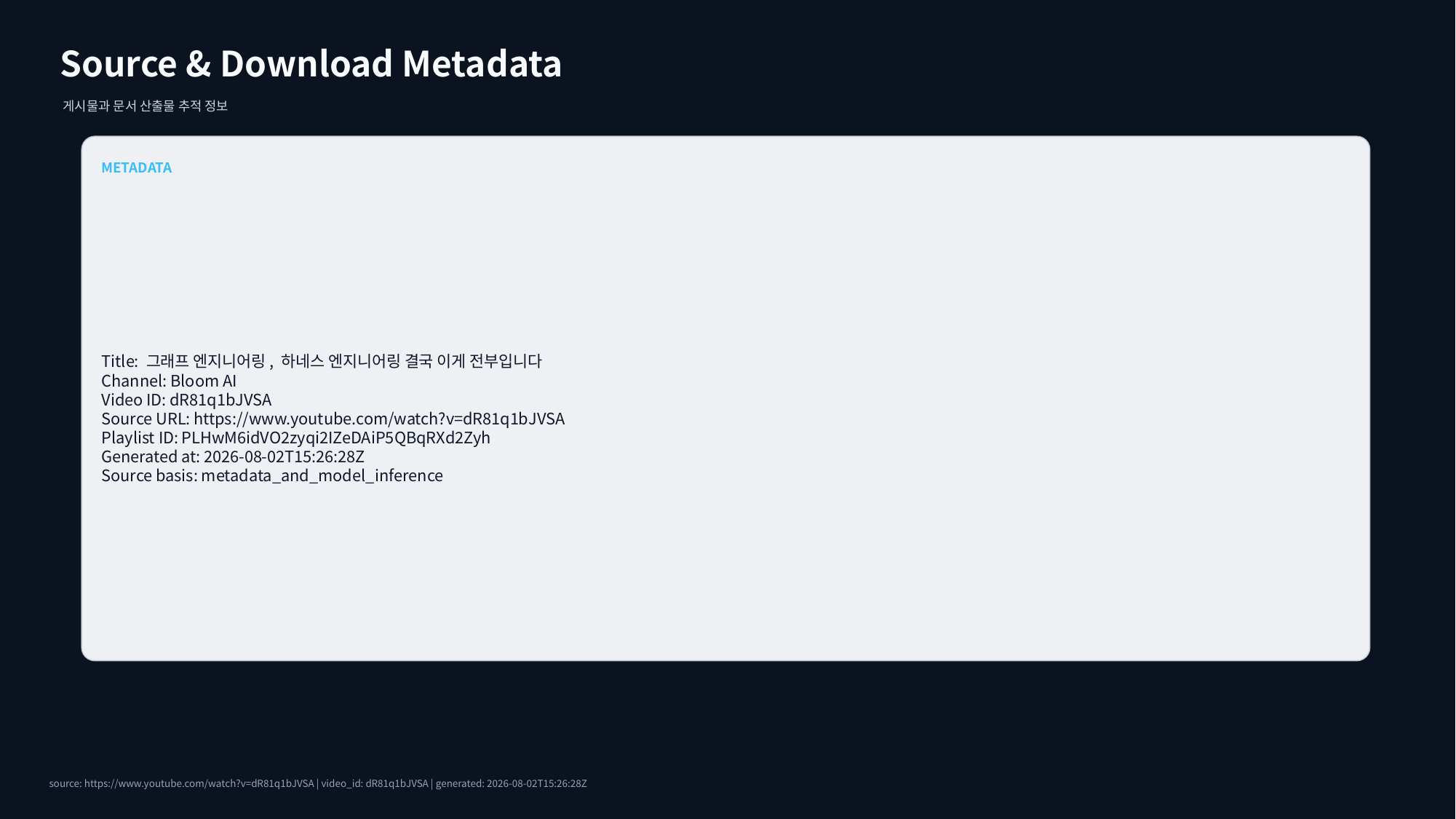

Source & Download Metadata
게시물과 문서 산출물 추적 정보

METADATA
Title: 그래프 엔지니어링, 하네스 엔지니어링 결국 이게 전부입니다
Channel: Bloom AI
Video ID: dR81q1bJVSA
Source URL: https://www.youtube.com/watch?v=dR81q1bJVSA
Playlist ID: PLHwM6idVO2zyqi2IZeDAiP5QBqRXd2Zyh
Generated at: 2026-08-02T15:26:28Z
Source basis: metadata_and_model_inference
source: https://www.youtube.com/watch?v=dR81q1bJVSA | video_id: dR81q1bJVSA | generated: 2026-08-02T15:26:28Z